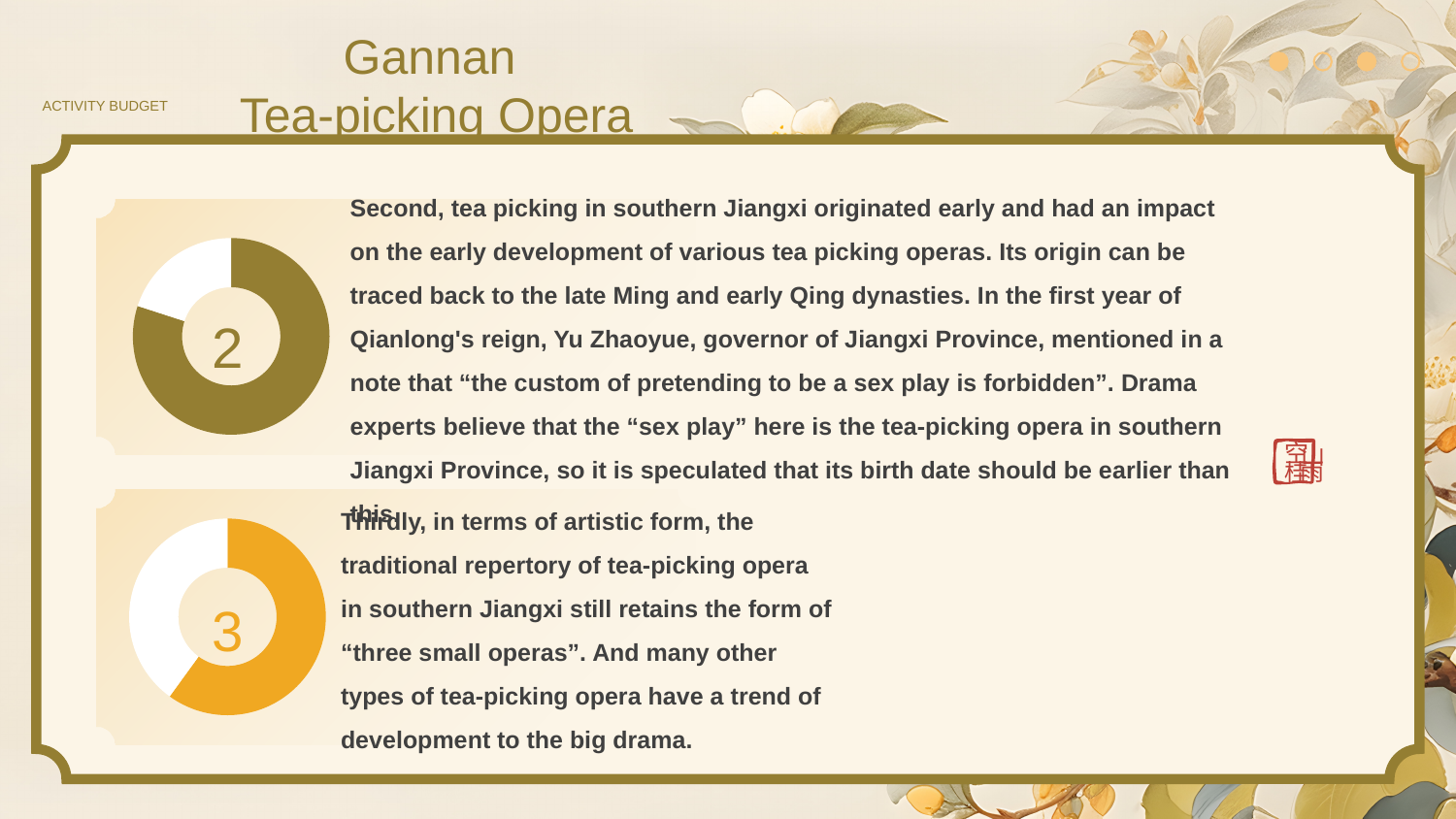

Gannan
Tea-picking Opera

ACTIVITY BUDGET
Second, tea picking in southern Jiangxi originated early and had an impact on the early development of various tea picking operas. Its origin can be traced back to the late Ming and early Qing dynasties. In the first year of Qianlong's reign, Yu Zhaoyue, governor of Jiangxi Province, mentioned in a note that “the custom of pretending to be a sex play is forbidden”. Drama experts believe that the “sex play” here is the tea-picking opera in southern Jiangxi Province, so it is speculated that its birth date should be earlier than this.

### Chart

| Category | 销售额 |
|---|---|
| 第一季度 | 8.0 |
| 第二季度 | 2.0 |
2
空
山
雨
桂

Thirdly, in terms of artistic form, the traditional repertory of tea-picking opera in southern Jiangxi still retains the form of “three small operas”. And many other types of tea-picking opera have a trend of development to the big drama.

### Chart

| Category | 销售额 |
|---|---|
| 第一季度 | 6.0 |
| 第二季度 | 4.0 |
3